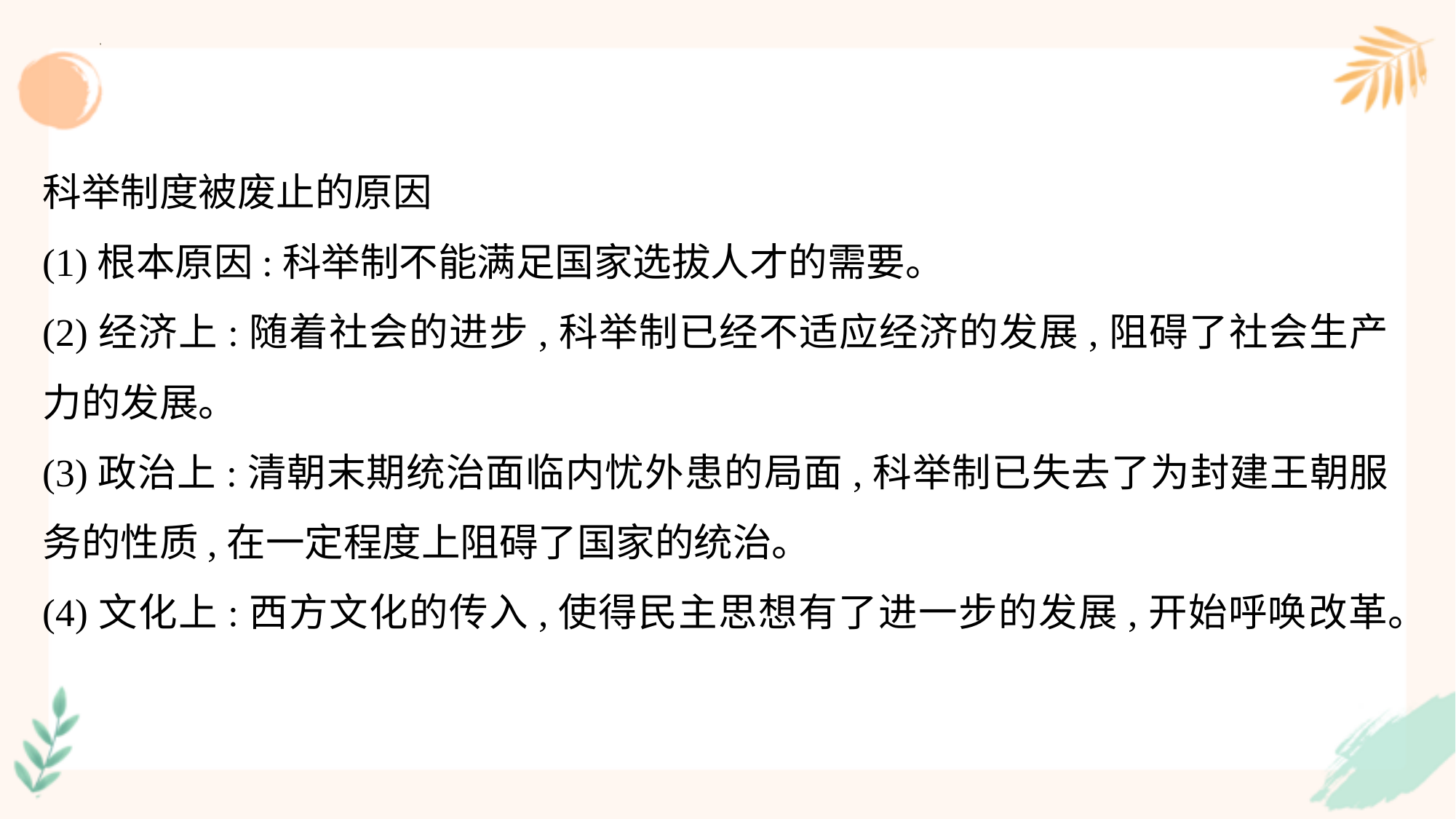

科举制度被废止的原因
(1)根本原因:科举制不能满足国家选拔人才的需要。
(2)经济上:随着社会的进步,科举制已经不适应经济的发展,阻碍了社会生产力的发展。
(3)政治上:清朝末期统治面临内忧外患的局面,科举制已失去了为封建王朝服务的性质,在一定程度上阻碍了国家的统治。
(4)文化上:西方文化的传入,使得民主思想有了进一步的发展,开始呼唤改革。